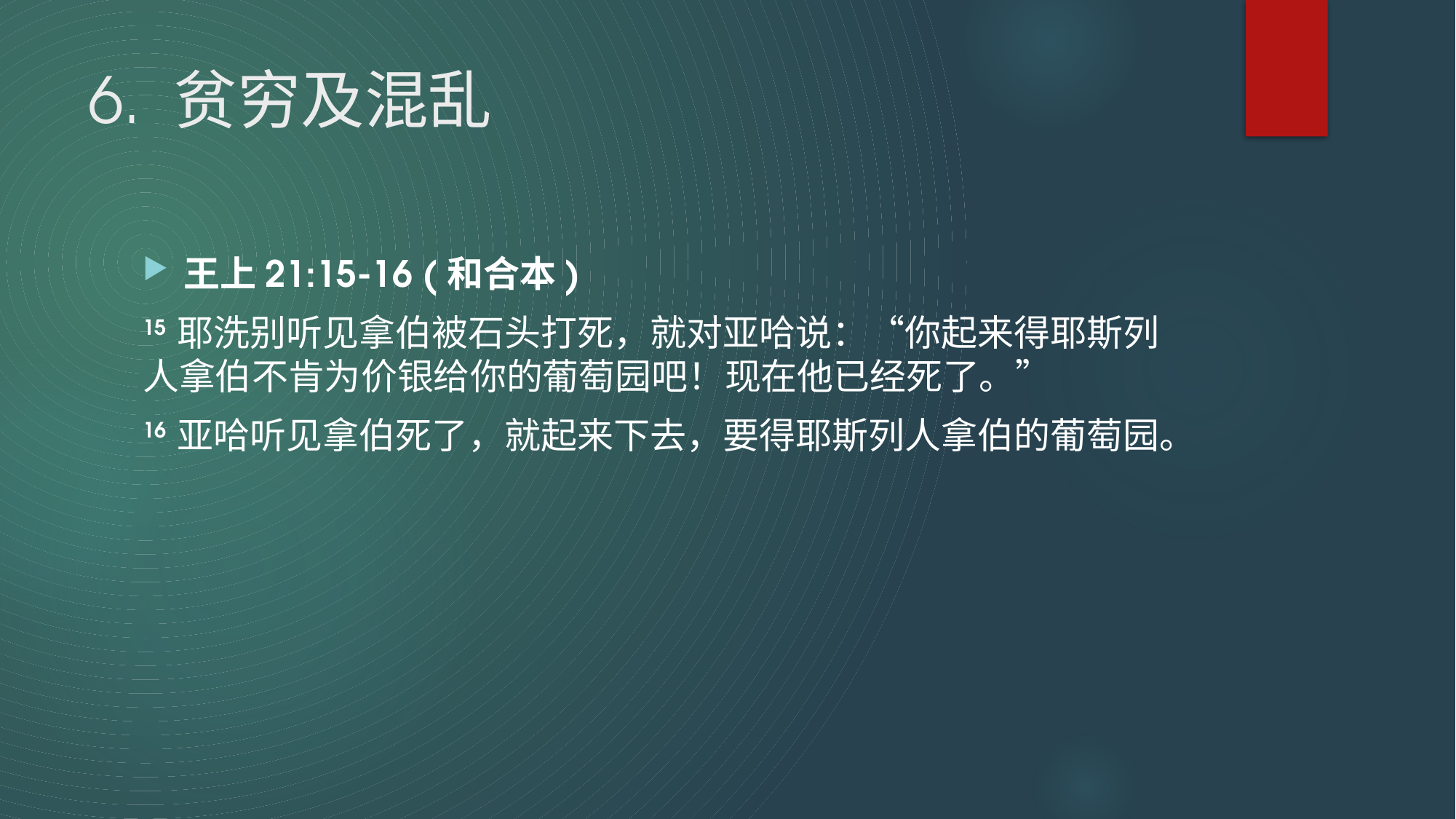

# 6. 贫穷及混乱
王上21:15-16 (和合本)
15 耶洗别听见拿伯被石头打死，就对亚哈说：“你起来得耶斯列人拿伯不肯为价银给你的葡萄园吧！现在他已经死了。”
16 亚哈听见拿伯死了，就起来下去，要得耶斯列人拿伯的葡萄园。